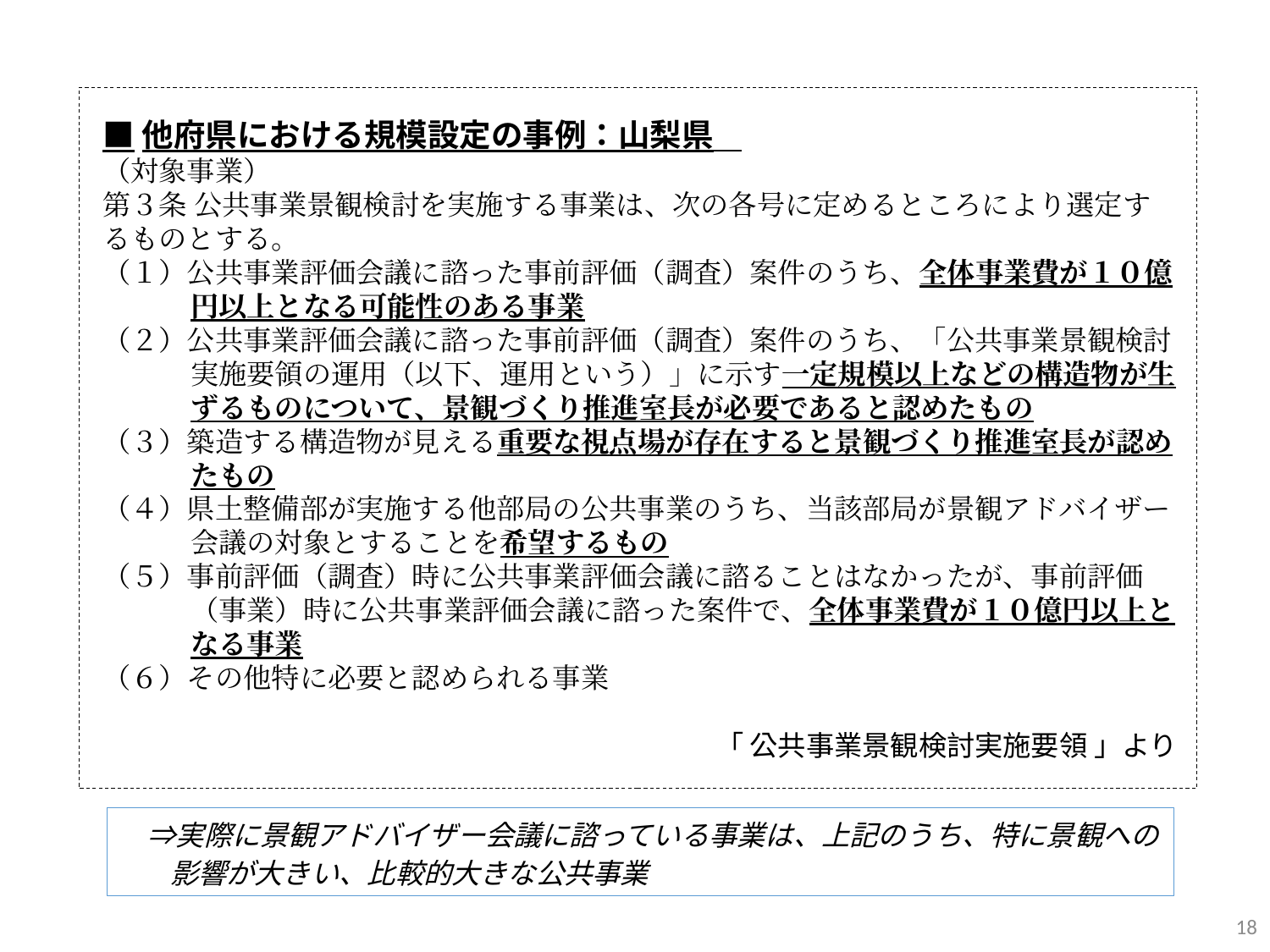

■他府県における規模設定の事例：山梨県
（対象事業）
第３条 公共事業景観検討を実施する事業は、次の各号に定めるところにより選定するものとする。
（１）公共事業評価会議に諮った事前評価（調査）案件のうち、全体事業費が１０億円以上となる可能性のある事業
（２）公共事業評価会議に諮った事前評価（調査）案件のうち、「公共事業景観検討実施要領の運用（以下、運用という）」に示す一定規模以上などの構造物が生ずるものについて、景観づくり推進室長が必要であると認めたもの
（３）築造する構造物が見える重要な視点場が存在すると景観づくり推進室長が認めたもの
（４）県土整備部が実施する他部局の公共事業のうち、当該部局が景観アドバイザー会議の対象とすることを希望するもの
（５）事前評価（調査）時に公共事業評価会議に諮ることはなかったが、事前評価（事業）時に公共事業評価会議に諮った案件で、全体事業費が１０億円以上となる事業
（６）その他特に必要と認められる事業

「 公共事業景観検討実施要領 」より
　⇒実際に景観アドバイザー会議に諮っている事業は、上記のうち、特に景観への影響が大きい、比較的大きな公共事業
18